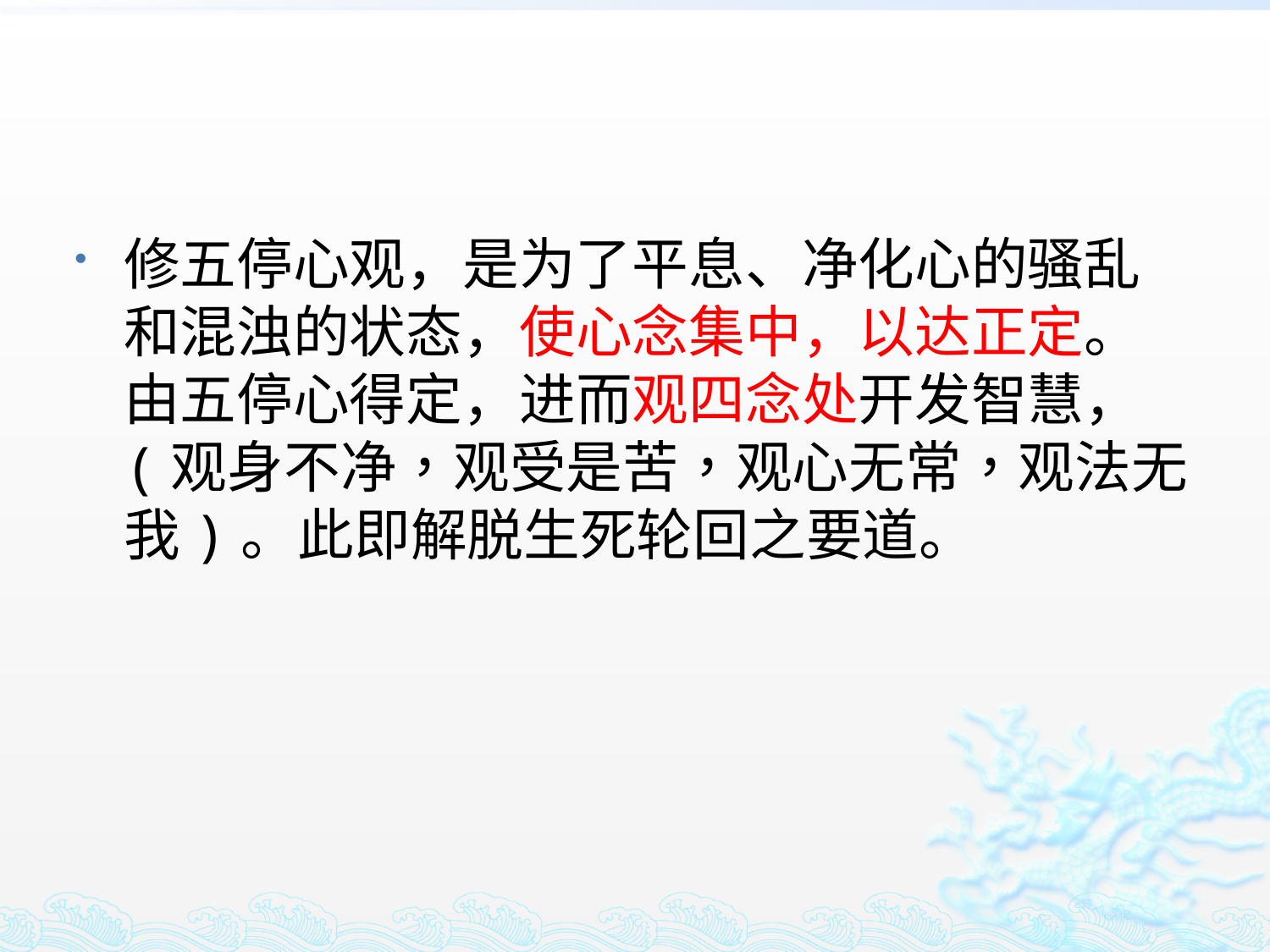

修五停心观，是为了平息、净化心的骚乱和混浊的状态，使心念集中，以达正定。由五停心得定，进而观四念处开发智慧，(观身不净，观受是苦，观心无常，观法无我)。此即解脱生死轮回之要道。